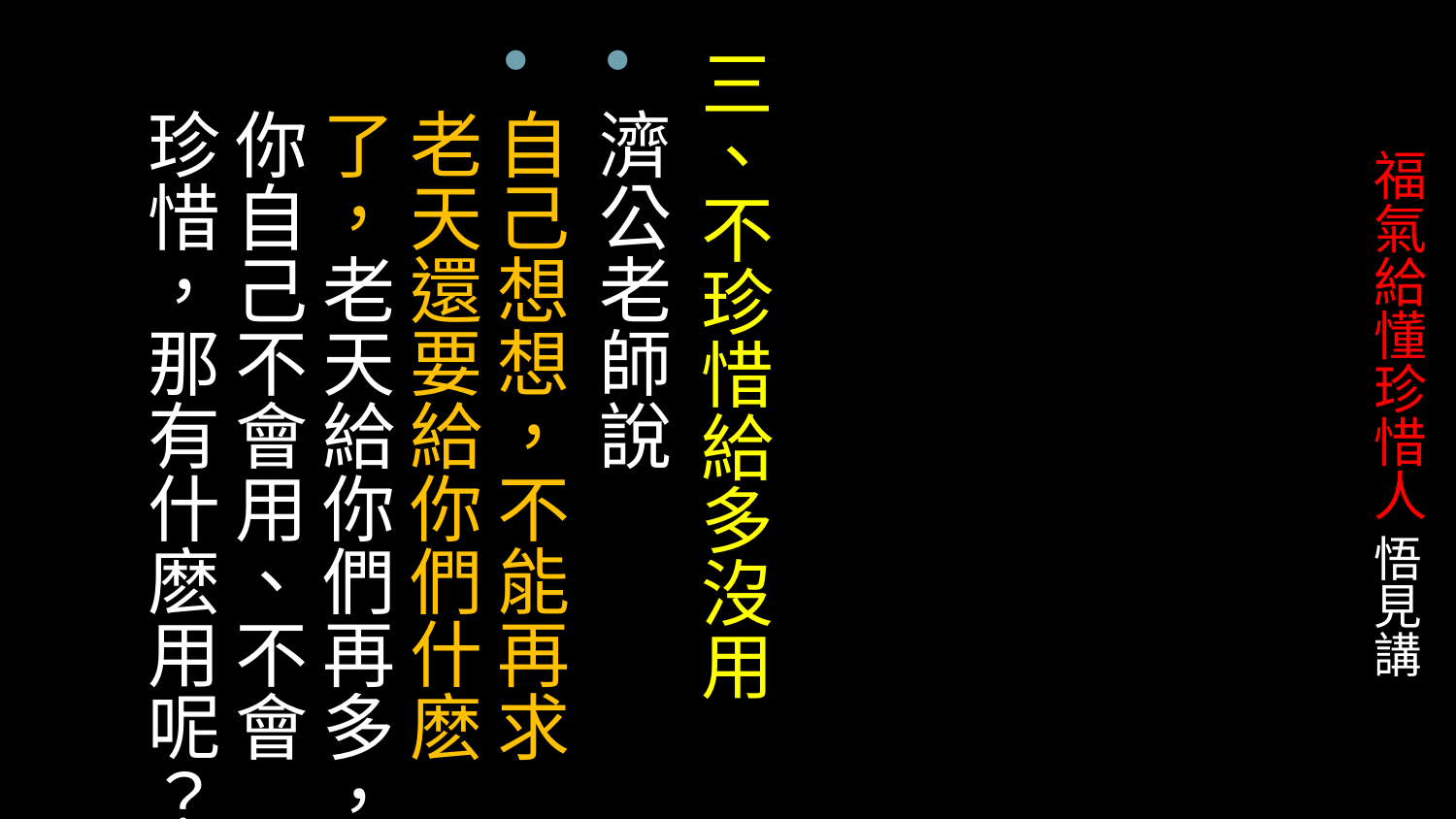

三、不珍惜給多沒用
濟公老師說
自己想想，不能再求老天還要給你們什麽了，老天給你們再多，你自己不會用、不會珍惜，那有什麽用呢？

# 福氣給懂珍惜人 悟見講